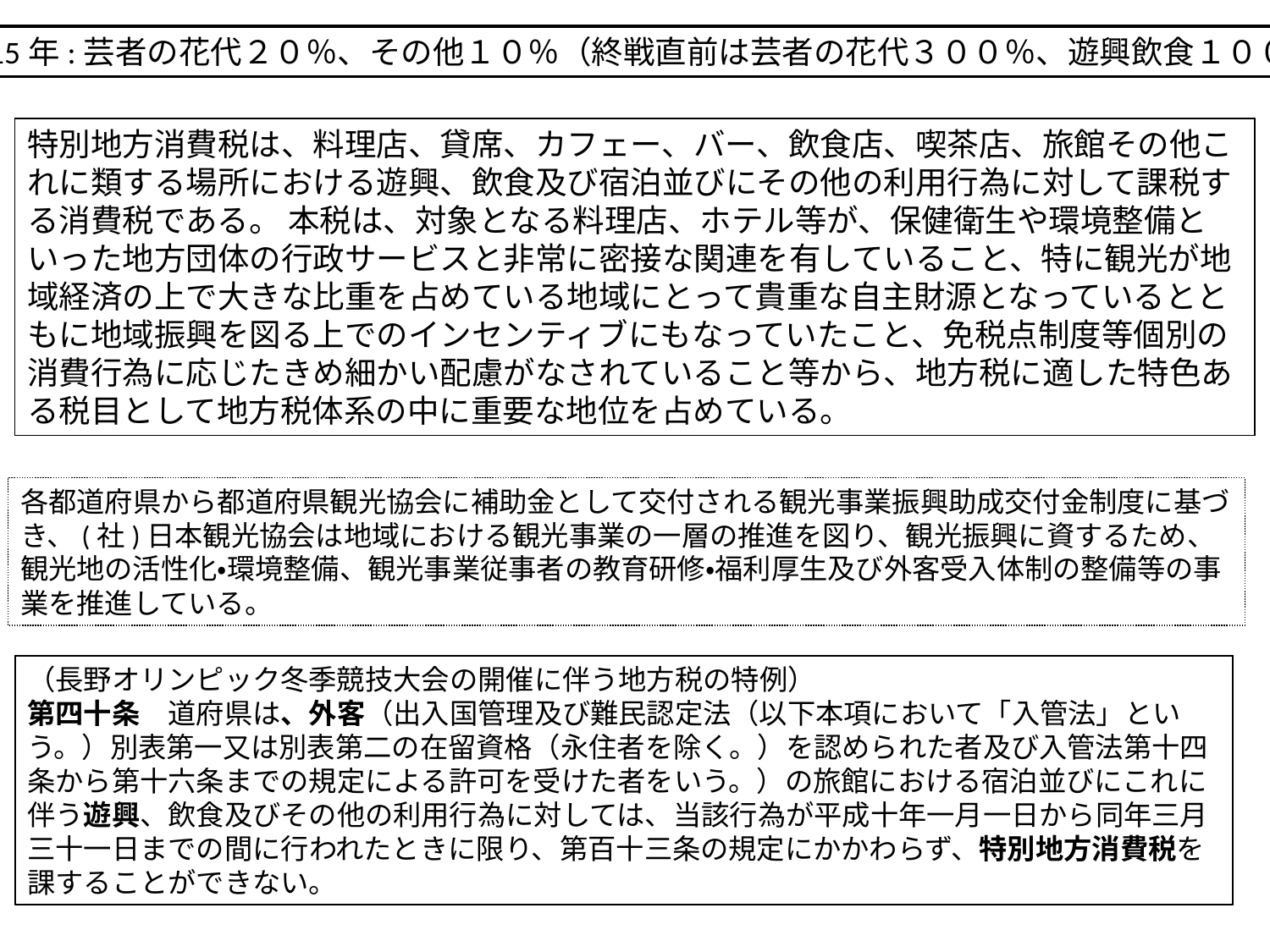

昭和15年:芸者の花代２０％、その他１０％（終戦直前は芸者の花代３００％、遊興飲食１００％）
特別地方消費税は、料理店、貸席、カフェー、バー、飲食店、喫茶店、旅館その他これに類する場所における遊興、飲食及び宿泊並びにその他の利用行為に対して課税する消費税である。 本税は、対象となる料理店、ホテル等が、保健衛生や環境整備といった地方団体の行政サービスと非常に密接な関連を有していること、特に観光が地域経済の上で大きな比重を占めている地域にとって貴重な自主財源となっているとともに地域振興を図る上でのインセンティブにもなっていたこと、免税点制度等個別の消費行為に応じたきめ細かい配慮がなされていること等から、地方税に適した特色ある税目として地方税体系の中に重要な地位を占めている。
各都道府県から都道府県観光協会に補助金として交付される観光事業振興助成交付金制度に基づき、(社)日本観光協会は地域における観光事業の一層の推進を図り、観光振興に資するため、観光地の活性化・環境整備、観光事業従事者の教育研修・福利厚生及び外客受入体制の整備等の事業を推進している。
（長野オリンピック冬季競技大会の開催に伴う地方税の特例）
第四十条　道府県は、外客（出入国管理及び難民認定法（以下本項において「入管法」という。）別表第一又は別表第二の在留資格（永住者を除く。）を認められた者及び入管法第十四条から第十六条までの規定による許可を受けた者をいう。）の旅館における宿泊並びにこれに伴う遊興、飲食及びその他の利用行為に対しては、当該行為が平成十年一月一日から同年三月三十一日までの間に行われたときに限り、第百十三条の規定にかかわらず、特別地方消費税を課することができない。